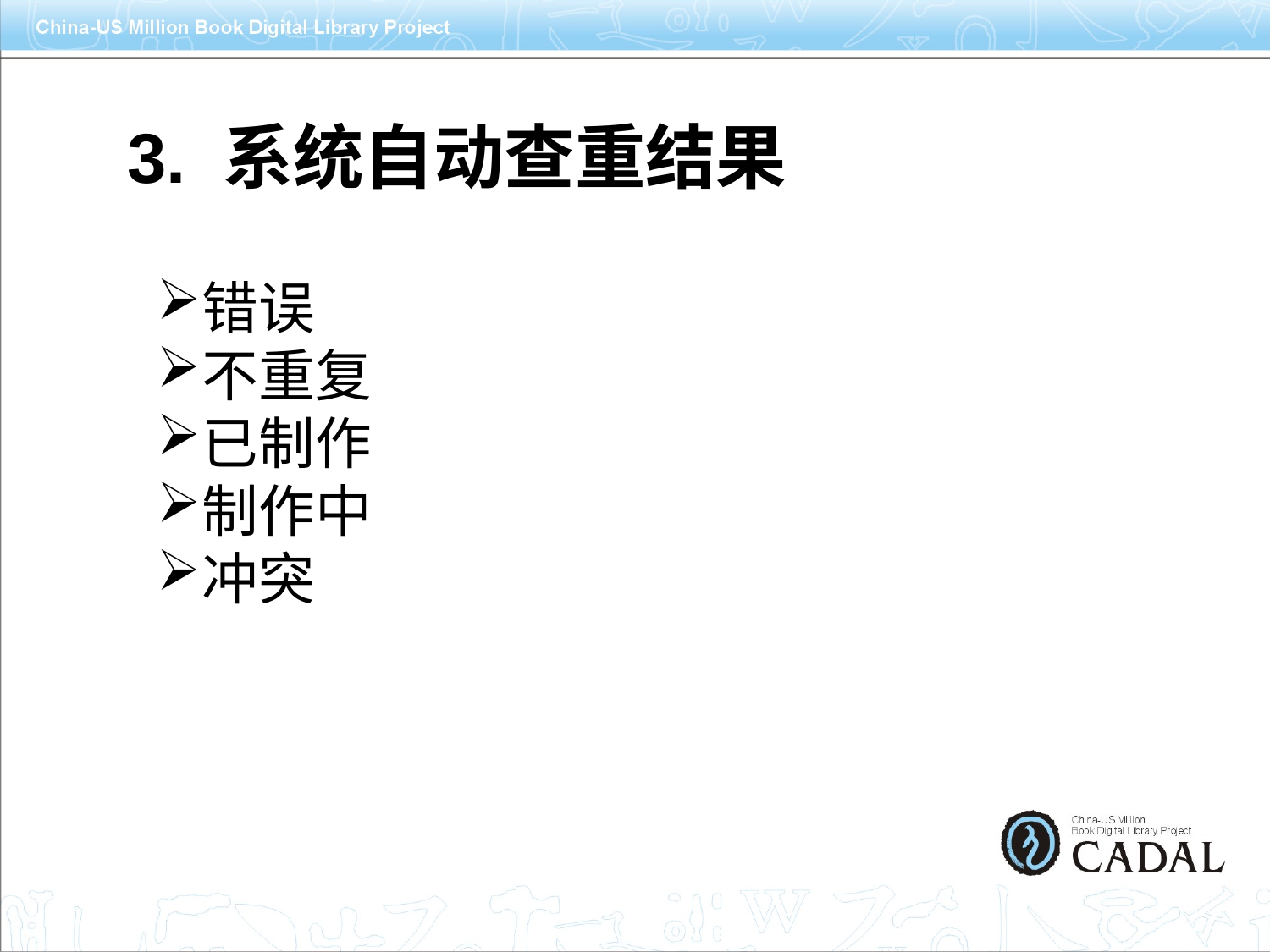

3. 系统自动查重结果
错误
不重复
已制作
制作中
冲突